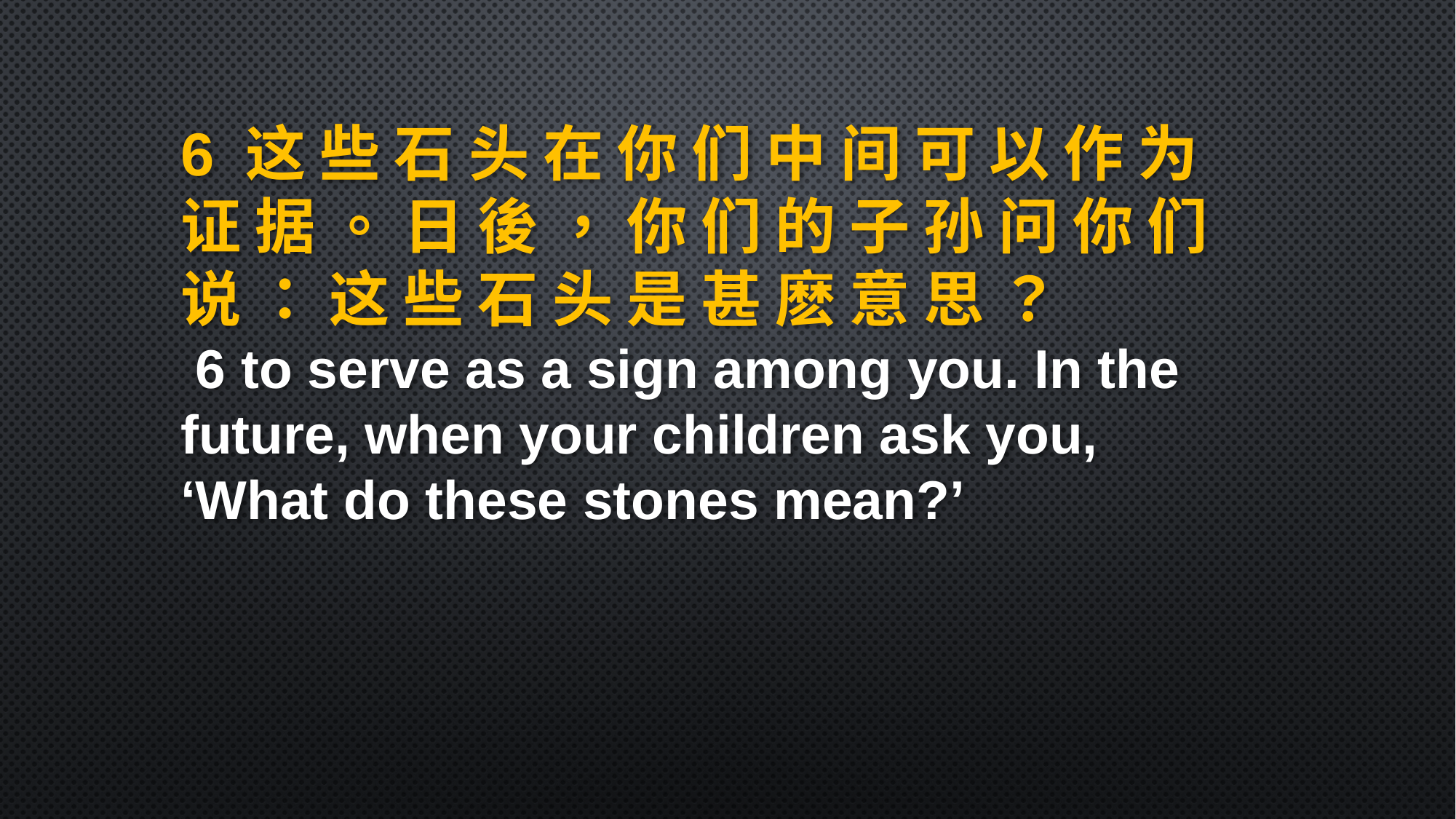

6 这 些 石 头 在 你 们 中 间 可 以 作 为 证 据 。 日 後 ， 你 们 的 子 孙 问 你 们 说 ： 这 些 石 头 是 甚 麽 意 思 ？
 6 to serve as a sign among you. In the future, when your children ask you, ‘What do these stones mean?’